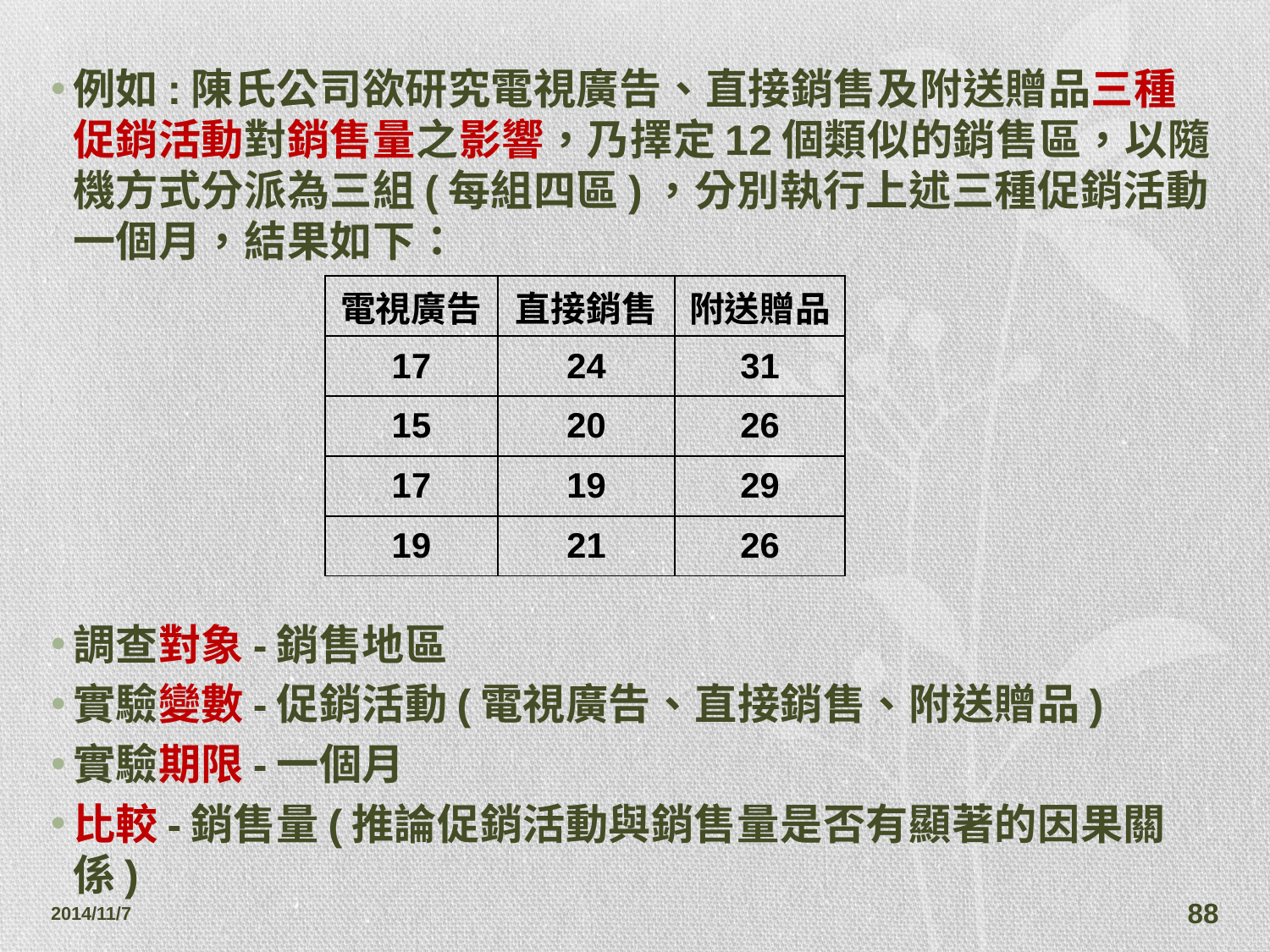

例如:陳氏公司欲研究電視廣告、直接銷售及附送贈品三種促銷活動對銷售量之影響，乃擇定12個類似的銷售區，以隨機方式分派為三組(每組四區)，分別執行上述三種促銷活動一個月，結果如下：

調查對象-銷售地區
實驗變數-促銷活動(電視廣告、直接銷售、附送贈品)
實驗期限-一個月
比較-銷售量(推論促銷活動與銷售量是否有顯著的因果關係)
| 電視廣告 | 直接銷售 | 附送贈品 |
| --- | --- | --- |
| 17 | 24 | 31 |
| 15 | 20 | 26 |
| 17 | 19 | 29 |
| 19 | 21 | 26 |
2014/11/7
88